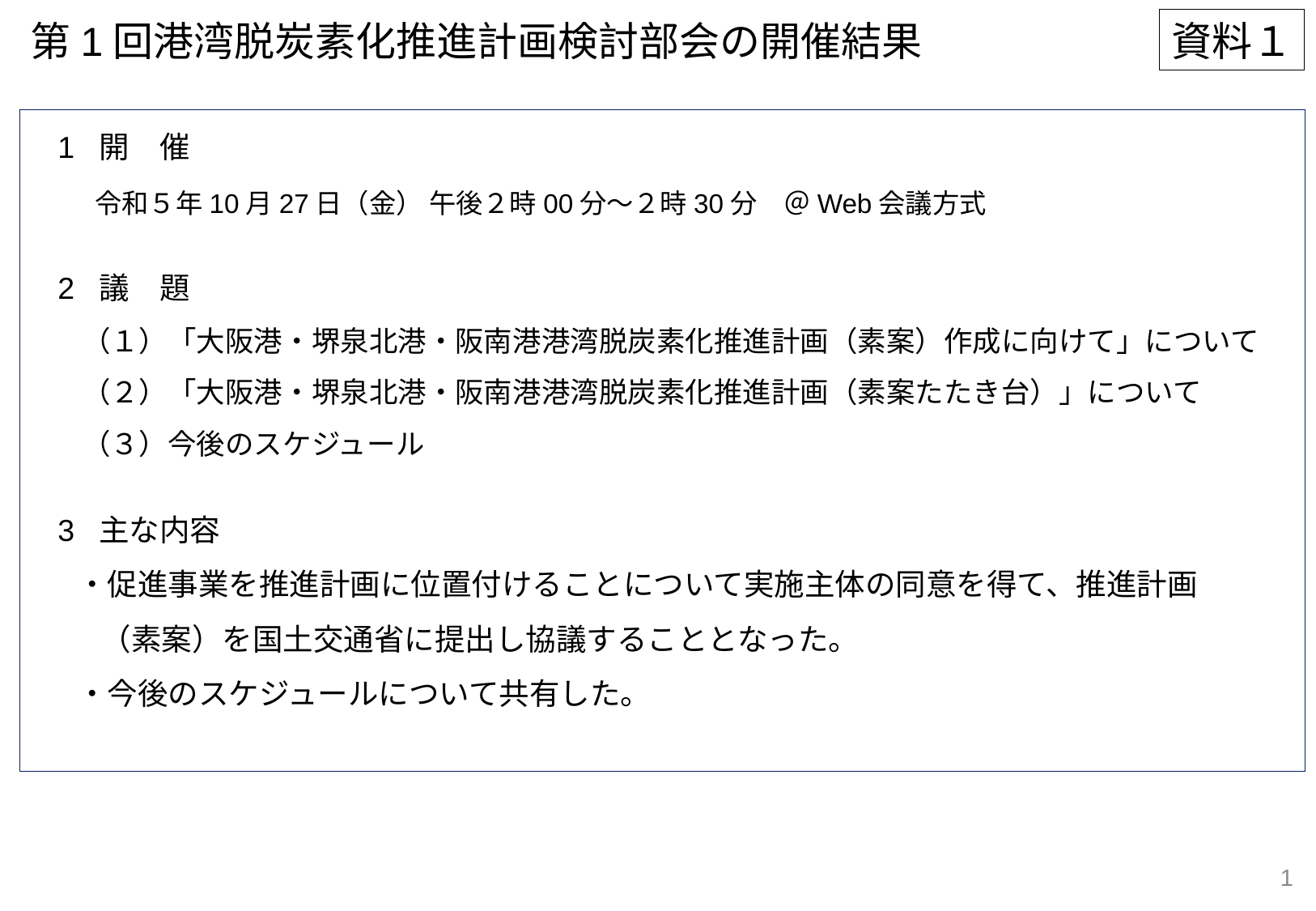

第1回港湾脱炭素化推進計画検討部会の開催結果
資料１
1  開　催
　 令和５年10月27日（金） 午後２時00分～２時30分　＠Web会議方式

2  議　題
（１）「大阪港・堺泉北港・阪南港港湾脱炭素化推進計画（素案）作成に向けて」について
（２）「大阪港・堺泉北港・阪南港港湾脱炭素化推進計画（素案たたき台）」について
（３）今後のスケジュール

3  主な内容
・促進事業を推進計画に位置付けることについて実施主体の同意を得て、推進計画
（素案）を国土交通省に提出し協議することとなった。
・今後のスケジュールについて共有した。
1